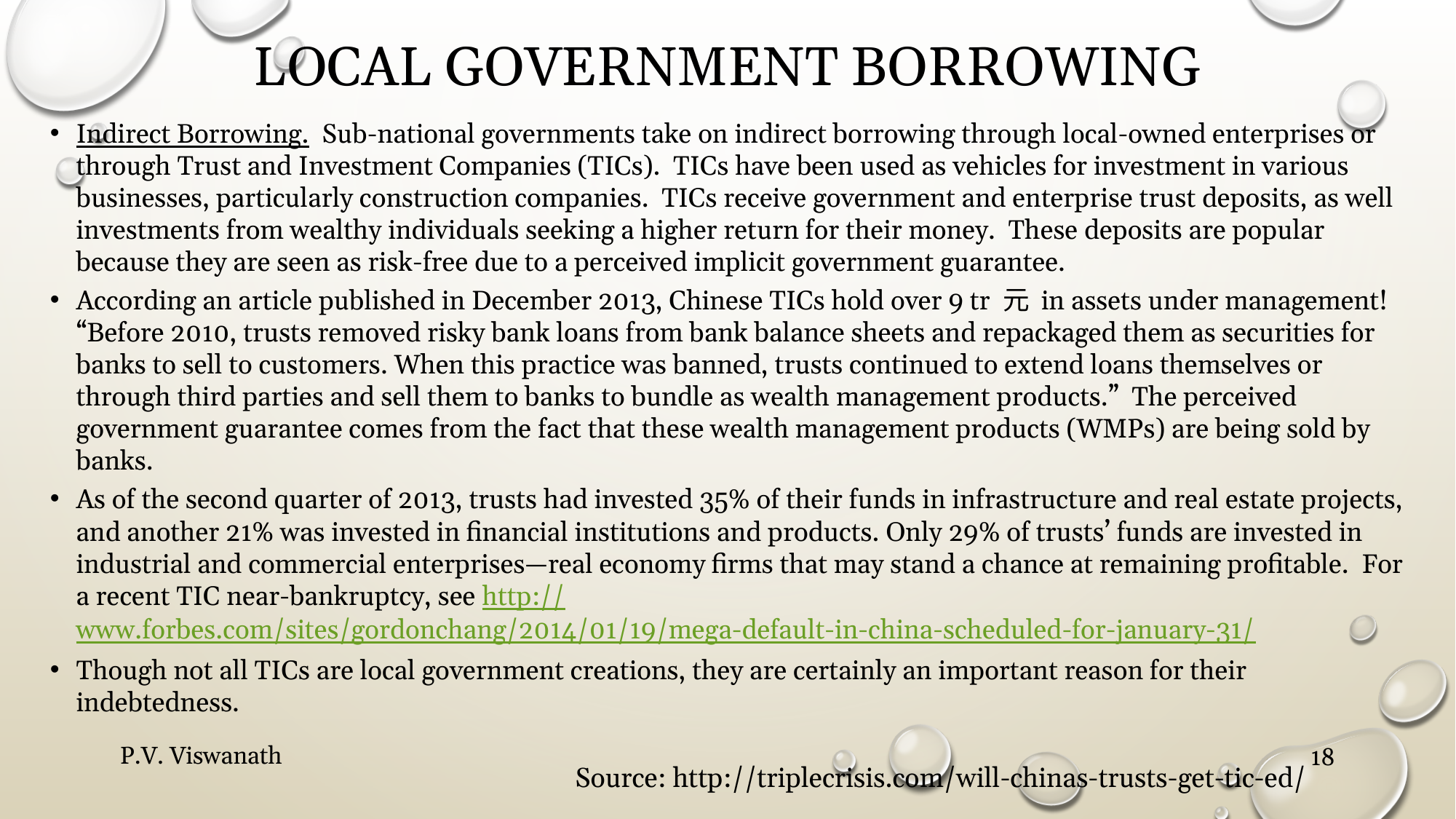

# Local government borrowing
Indirect Borrowing.  Sub-national governments take on indirect borrowing through local-owned enterprises or through Trust and Investment Companies (TICs).  TICs have been used as vehicles for investment in various businesses, particularly construction companies.  TICs receive government and enterprise trust deposits, as well investments from wealthy individuals seeking a higher return for their money.  These deposits are popular because they are seen as risk-free due to a perceived implicit government guarantee.
According an article published in December 2013, Chinese TICs hold over 9 tr 元 in assets under management!  “Before 2010, trusts removed risky bank loans from bank balance sheets and repackaged them as securities for banks to sell to customers. When this practice was banned, trusts continued to extend loans themselves or through third parties and sell them to banks to bundle as wealth management products.”  The perceived government guarantee comes from the fact that these wealth management products (WMPs) are being sold by banks.
As of the second quarter of 2013, trusts had invested 35% of their funds in infrastructure and real estate projects, and another 21% was invested in financial institutions and products. Only 29% of trusts’ funds are invested in industrial and commercial enterprises—real economy firms that may stand a chance at remaining profitable.  For a recent TIC near-bankruptcy, see http://www.forbes.com/sites/gordonchang/2014/01/19/mega-default-in-china-scheduled-for-january-31/
Though not all TICs are local government creations, they are certainly an important reason for their indebtedness.

P.V. Viswanath
18
Source: http://triplecrisis.com/will-chinas-trusts-get-tic-ed/